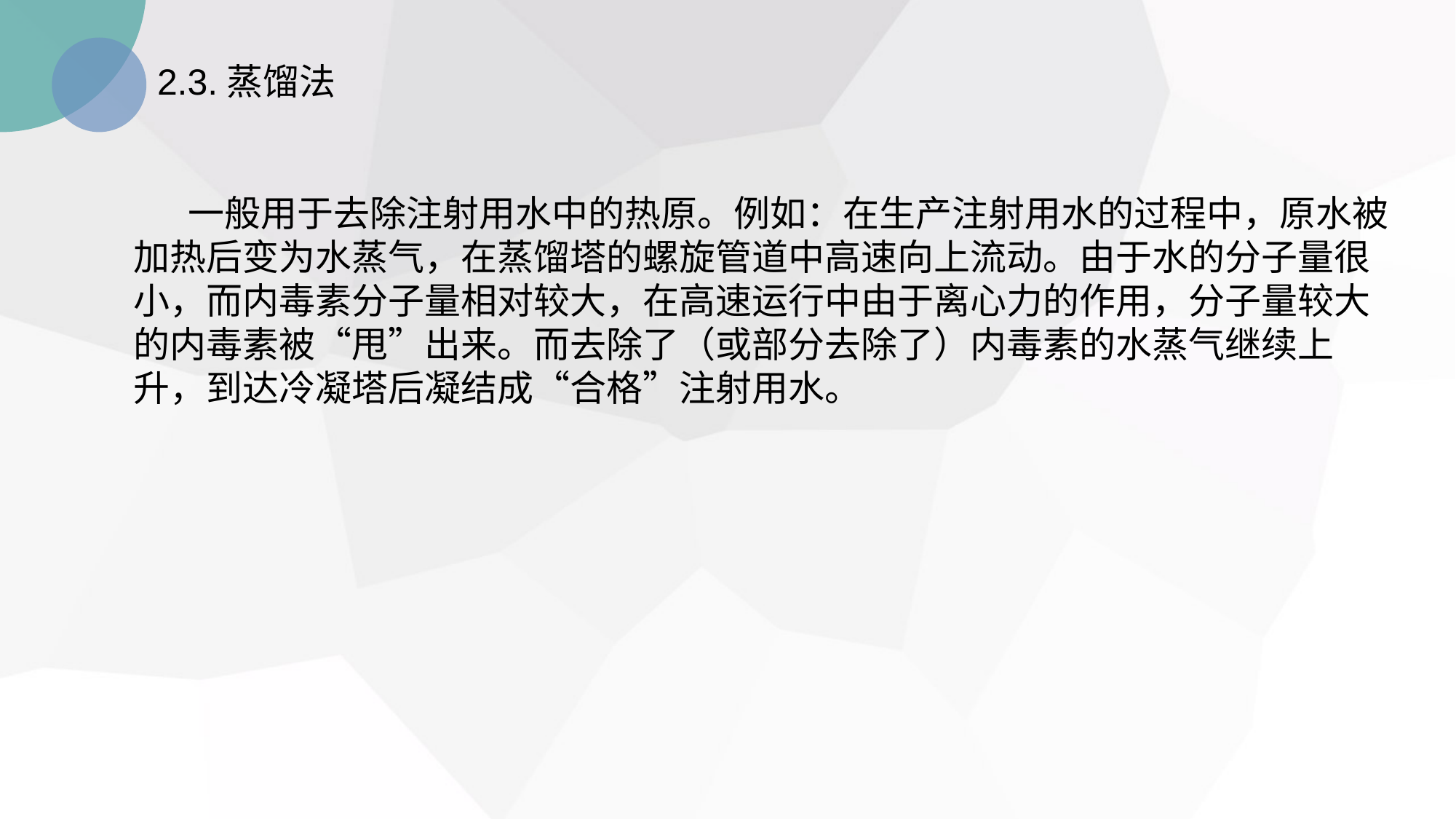

2.3.蒸馏法
一般用于去除注射用水中的热原。例如：在生产注射用水的过程中，原水被加热后变为水蒸气，在蒸馏塔的螺旋管道中高速向上流动。由于水的分子量很小，而内毒素分子量相对较大，在高速运行中由于离心力的作用，分子量较大的内毒素被“甩”出来。而去除了（或部分去除了）内毒素的水蒸气继续上升，到达冷凝塔后凝结成“合格”注射用水。